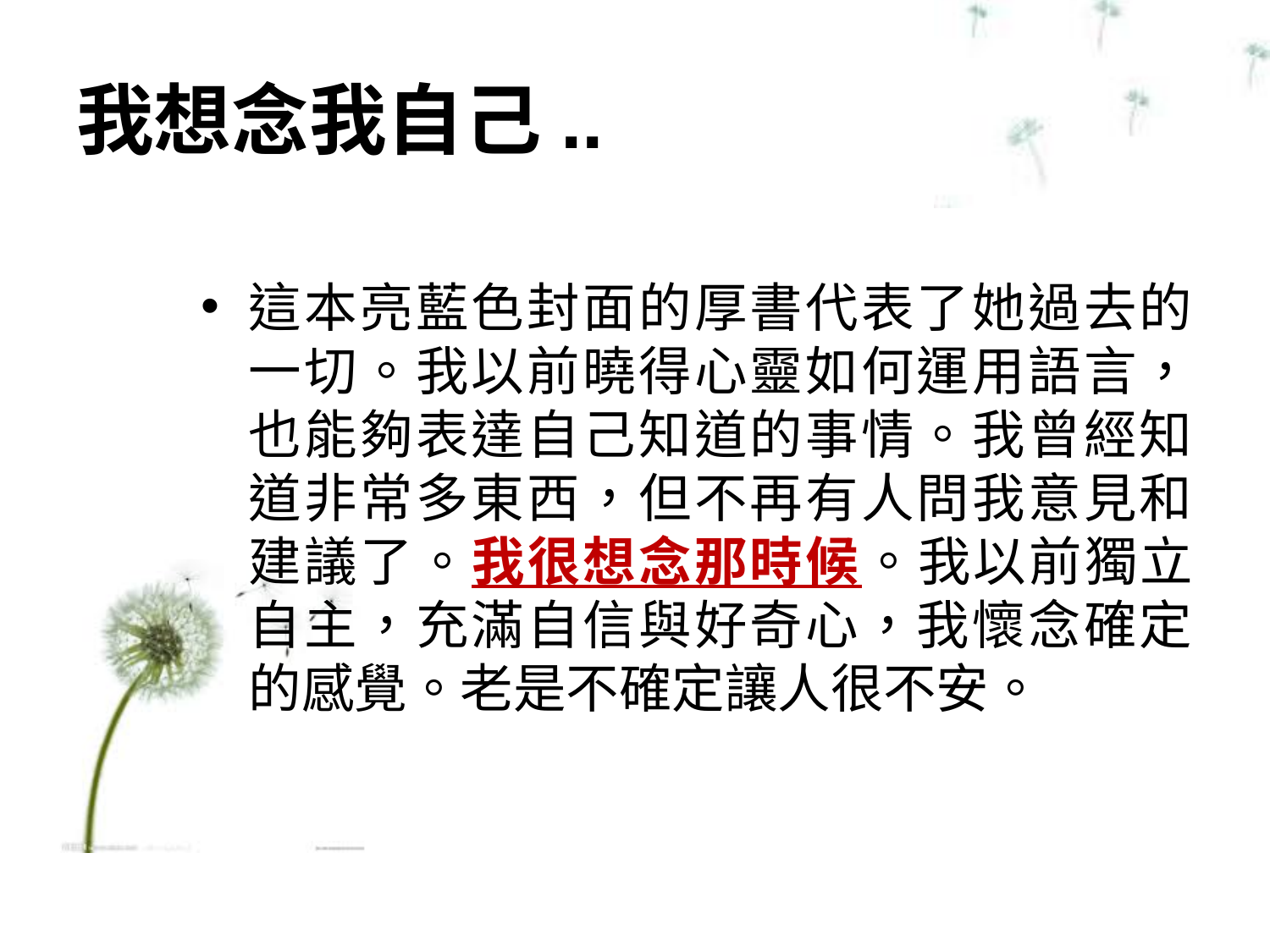

# 我想念我自己..
這本亮藍色封面的厚書代表了她過去的一切。我以前曉得心靈如何運用語言，也能夠表達自己知道的事情。我曾經知道非常多東西，但不再有人問我意見和建議了。我很想念那時候。我以前獨立自主，充滿自信與好奇心，我懷念確定的感覺。老是不確定讓人很不安。